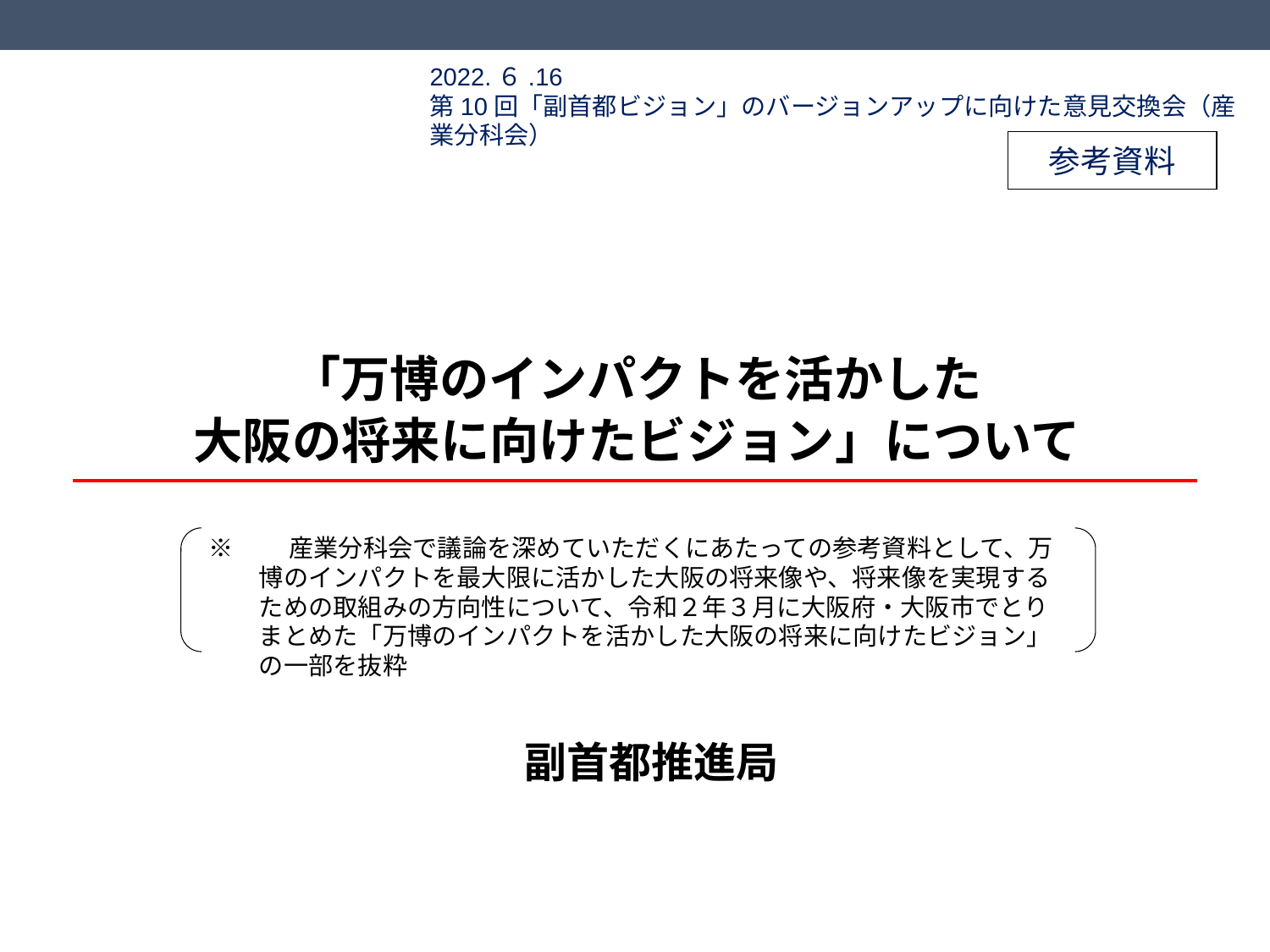

2022.６.16
第10回「副首都ビジョン」のバージョンアップに向けた意見交換会（産業分科会）
参考資料
# 「万博のインパクトを活かした 大阪の将来に向けたビジョン」について
※　　産業分科会で議論を深めていただくにあたっての参考資料として、万博のインパクトを最大限に活かした大阪の将来像や、将来像を実現するための取組みの方向性について、令和２年３月に大阪府・大阪市でとりまとめた「万博のインパクトを活かした大阪の将来に向けたビジョン」の一部を抜粋

副首都推進局